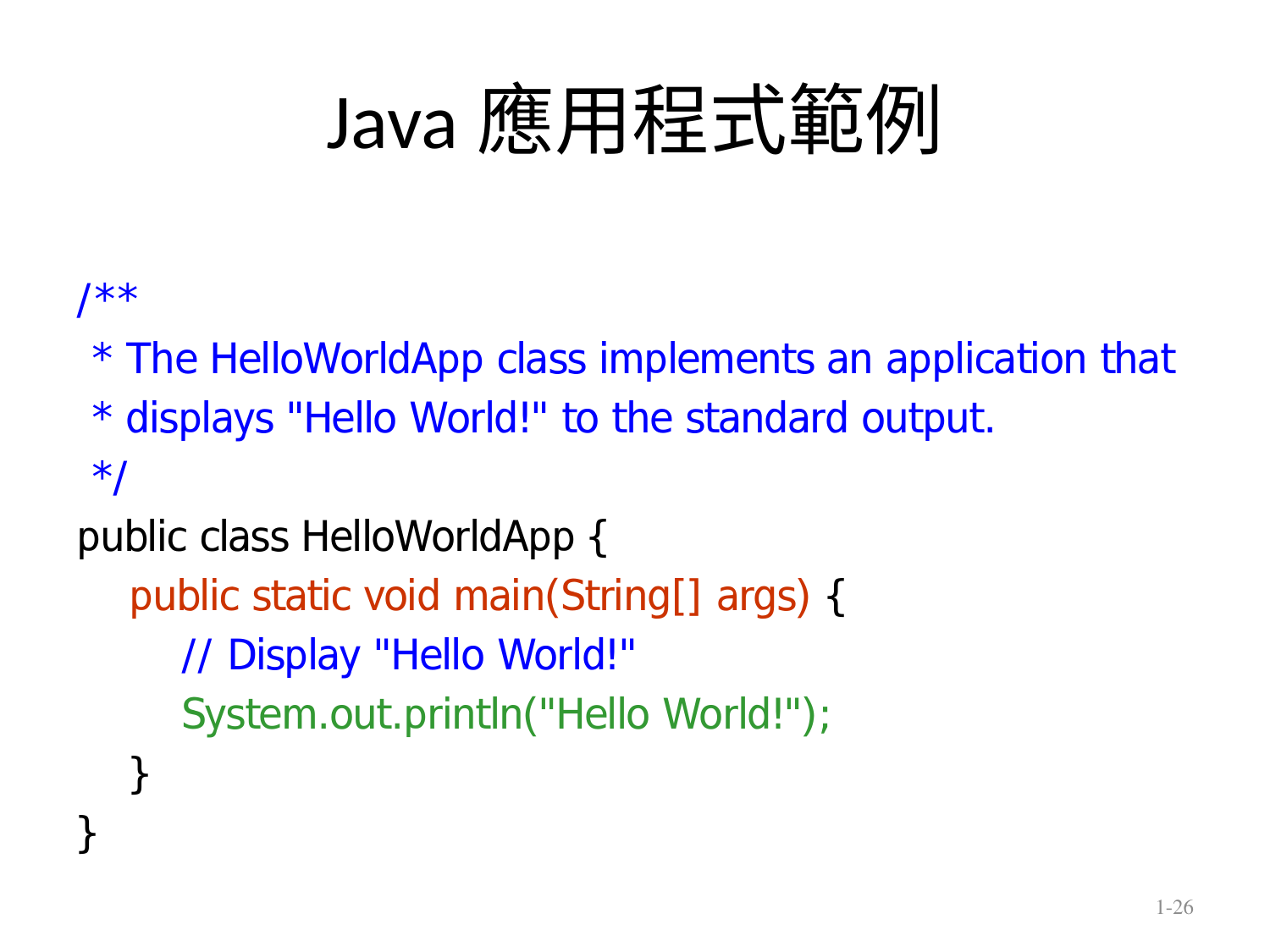

# Java應用程式範例
/**
 * The HelloWorldApp class implements an application that
 * displays "Hello World!" to the standard output.
 */
public class HelloWorldApp {
    public static void main(String[] args) {
        // Display "Hello World!"
        System.out.println("Hello World!");
    }
}
1-26